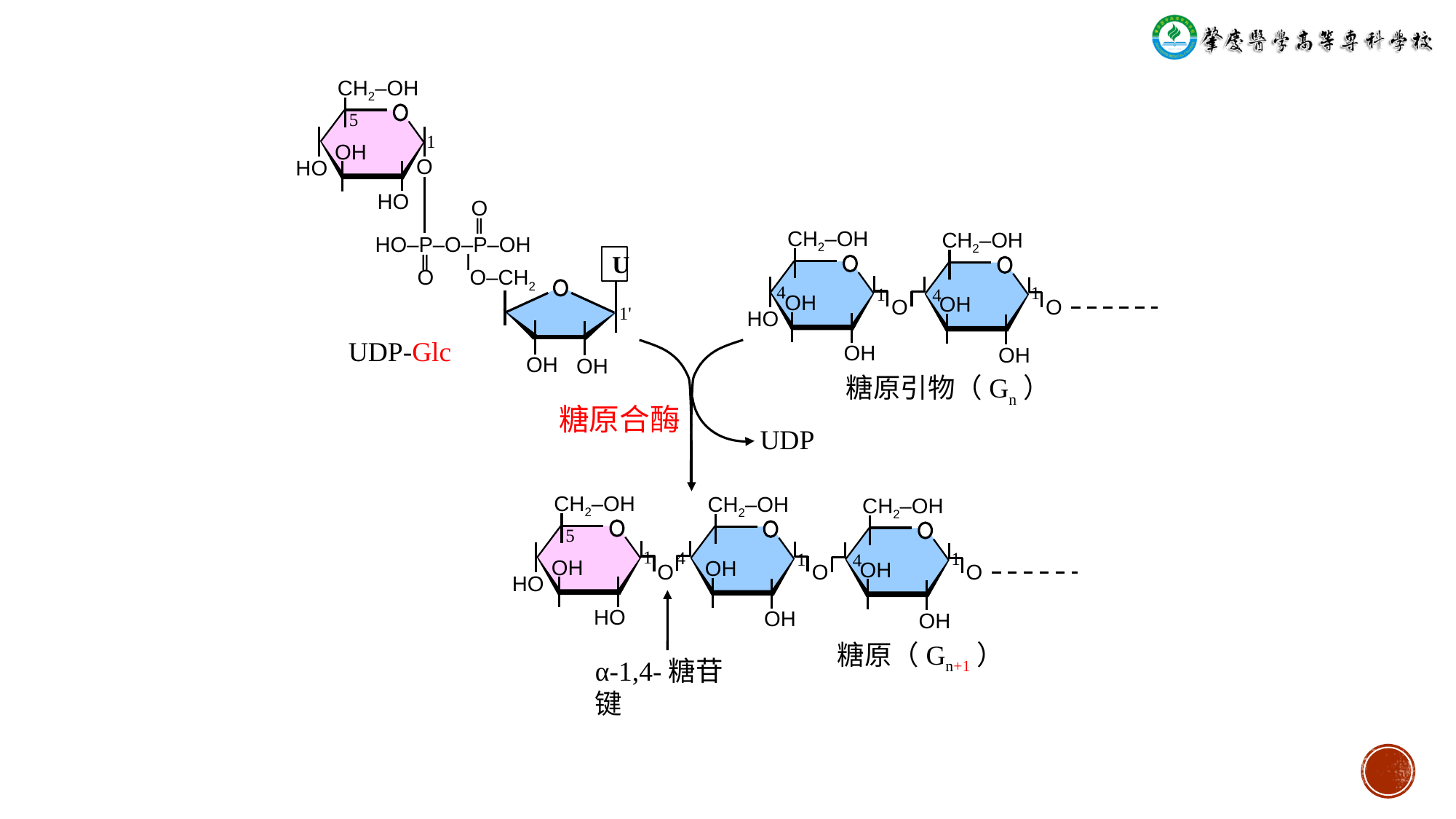

CH2‒OH

5

1

OH
O
HO

HO
                O
                 ǁ
HO‒P‒O‒P‒OH
        ‖      ⅼ
       O      O‒CH2
U
1'

OH
OH
CH2‒OH

4

1
OH
HO

OH
CH2‒OH

1

4
OH

OH

O
O
UDP-Glc

糖原引物（Gn）

糖原合酶
UDP
CH2‒OH

5

1

OH
HO

HO
CH2‒OH

4

1
OH

OH
CH2‒OH

1

4
OH

OH
O
O
O

糖原（Gn+1）
α-1,4-糖苷键